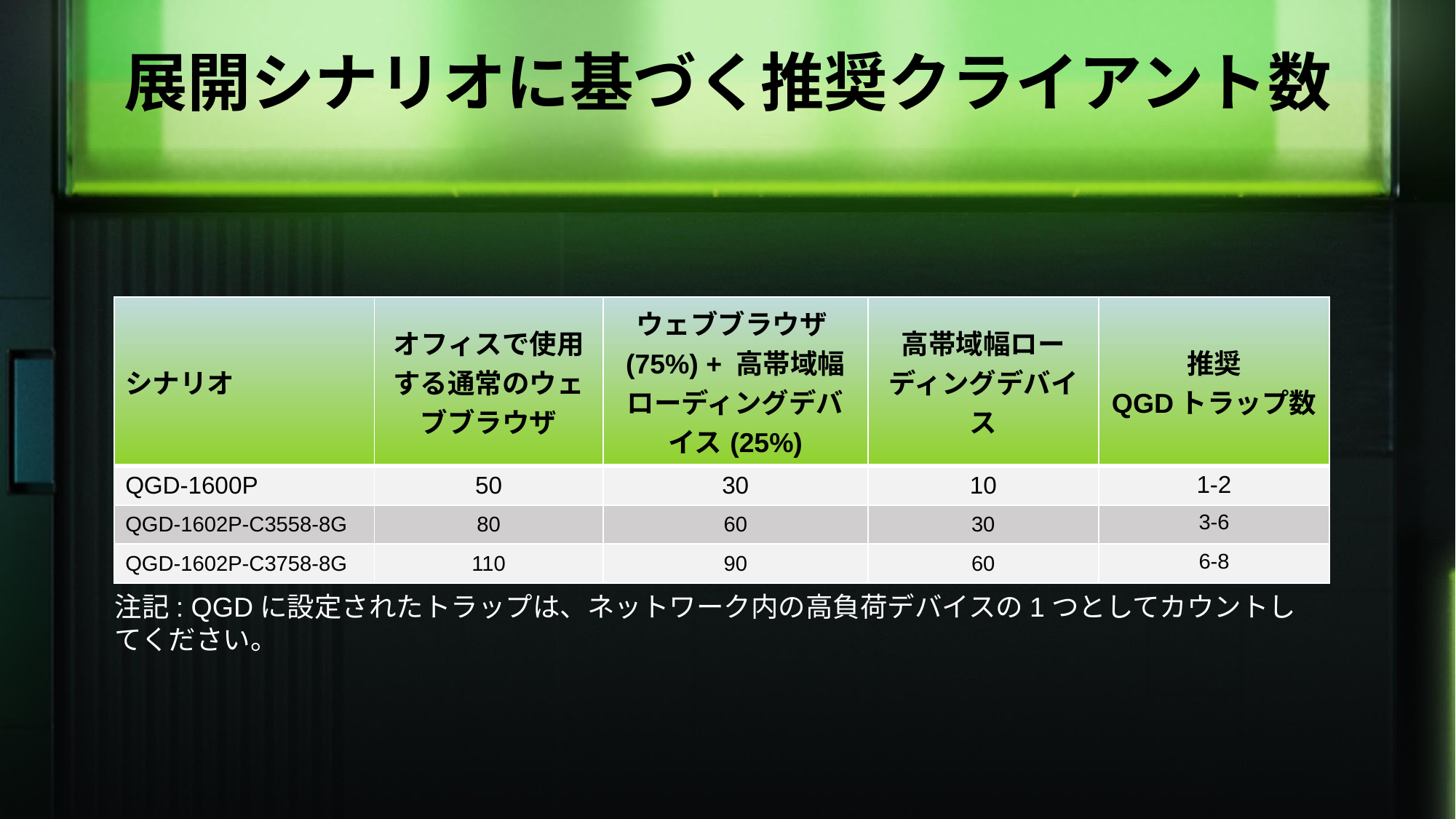

展開シナリオに基づく推奨クライアント数
| シナリオ | オフィスで使用する通常のウェブブラウザ | ウェブブラウザ(75%) + 高帯域幅ローディングデバイス(25%) | 高帯域幅ローディングデバイス | 推奨 QGDトラップ数 |
| --- | --- | --- | --- | --- |
| QGD-1600P | 50 | 30 | 10 | 1-2 |
| QGD-1602P-C3558-8G | 80 | 60 | 30 | 3-6 |
| QGD-1602P-C3758-8G | 110 | 90 | 60 | 6-8 |
注記: QGDに設定されたトラップは、ネットワーク内の高負荷デバイスの1つとしてカウントしてください。